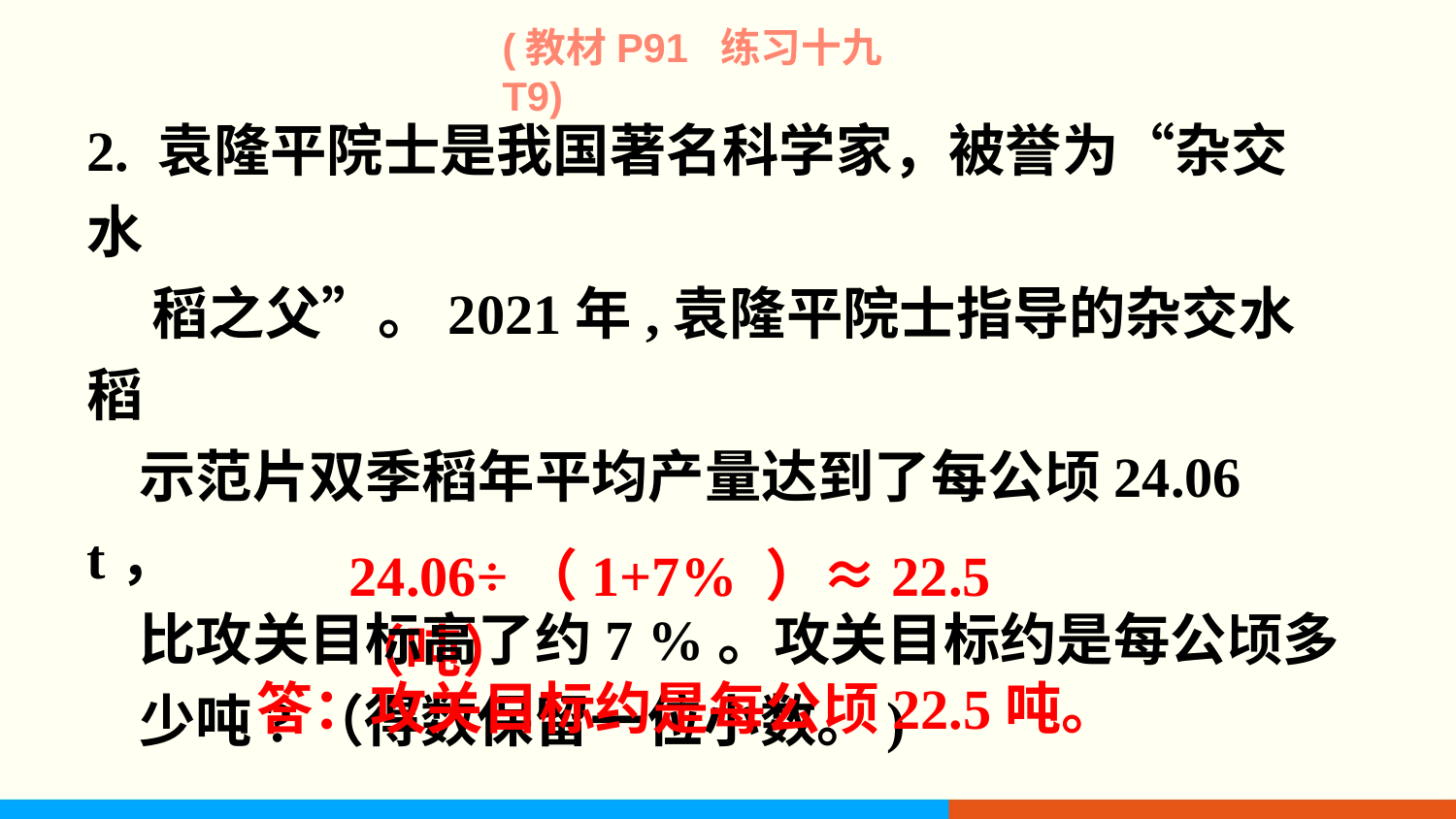

(教材P91  练习十九T9)
2. 袁隆平院士是我国著名科学家，被誉为“杂交水
    稻之父”。2021年,袁隆平院士指导的杂交水稻
   示范片双季稻年平均产量达到了每公顷24.06 t，
   比攻关目标高了约7 %。攻关目标约是每公顷多
   少吨?（得数保留一位小数。)
24.06÷（1+7% ）≈22.5（吨）
答：攻关目标约是每公顷22.5吨。